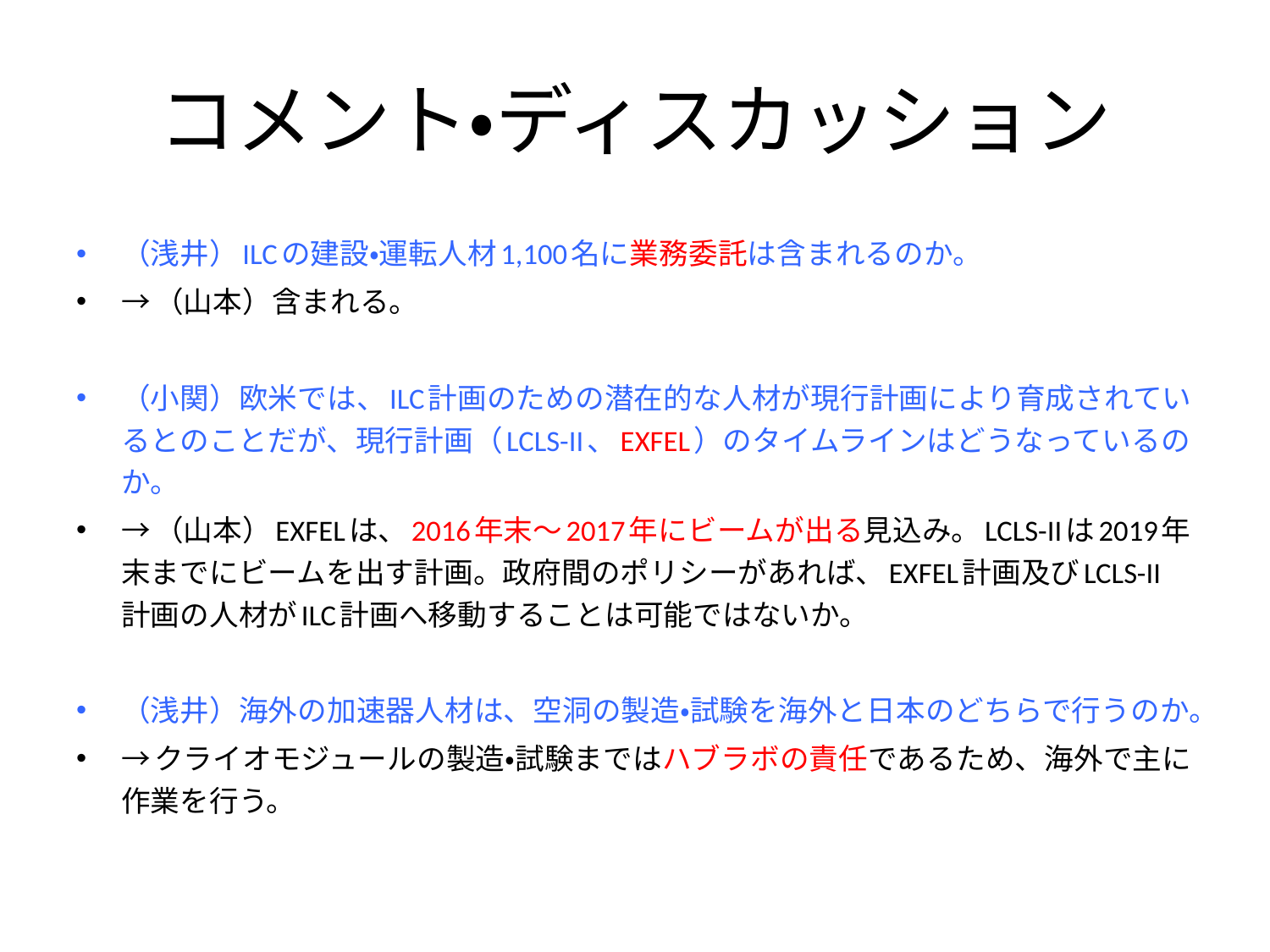

# コメント・ディスカッション
（浅井）ILCの建設・運転人材1,100名に業務委託は含まれるのか。
→（山本）含まれる。

（小関）欧米では、ILC計画のための潜在的な人材が現行計画により育成されているとのことだが、現行計画（LCLS-II、EXFEL）のタイムラインはどうなっているのか。
→（山本）EXFELは、2016年末～2017年にビームが出る見込み。LCLS-IIは2019年末までにビームを出す計画。政府間のポリシーがあれば、EXFEL計画及びLCLS-II計画の人材がILC計画へ移動することは可能ではないか。

（浅井）海外の加速器人材は、空洞の製造・試験を海外と日本のどちらで行うのか。
→クライオモジュールの製造・試験まではハブラボの責任であるため、海外で主に作業を行う。